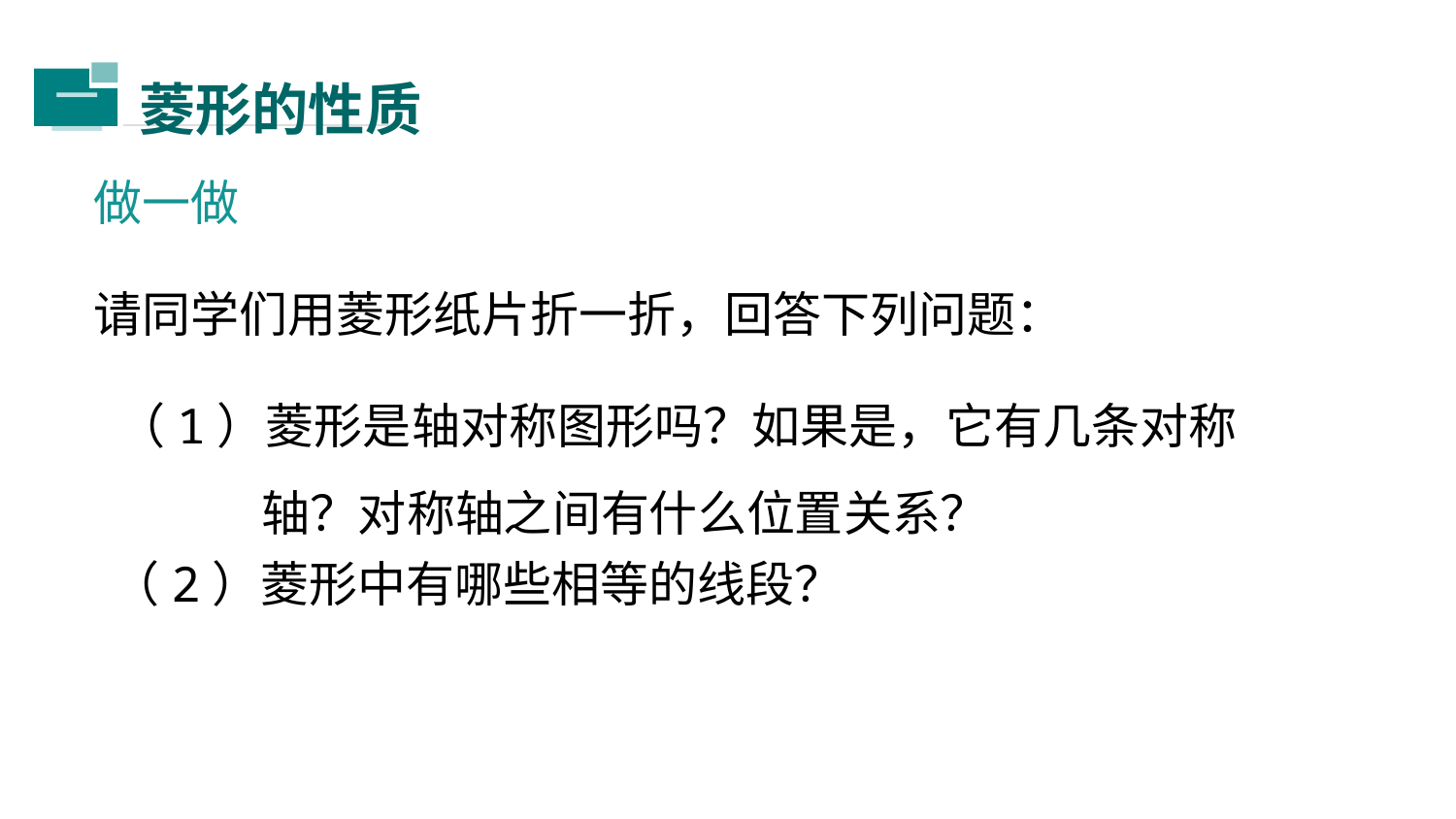

菱形的性质
二

做一做
请同学们用菱形纸片折一折，回答下列问题：
 （1）菱形是轴对称图形吗？如果是，它有几条对称    	  轴？对称轴之间有什么位置关系？
  （2）菱形中有哪些相等的线段？